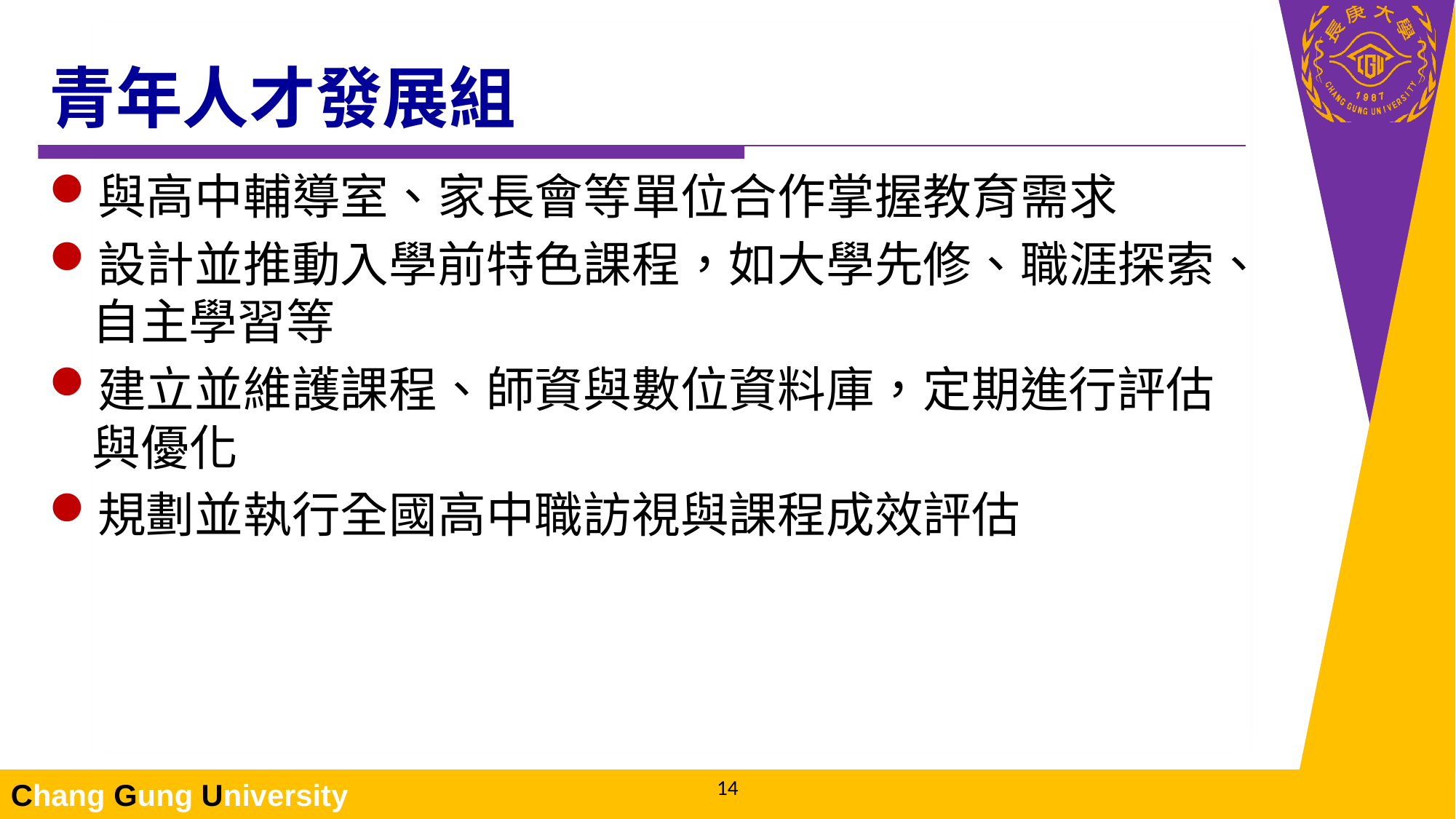

# 青年人才發展組
與高中輔導室、家長會等單位合作掌握教育需求
設計並推動入學前特色課程，如大學先修、職涯探索、自主學習等
建立並維護課程、師資與數位資料庫，定期進行評估與優化
規劃並執行全國高中職訪視與課程成效評估
14